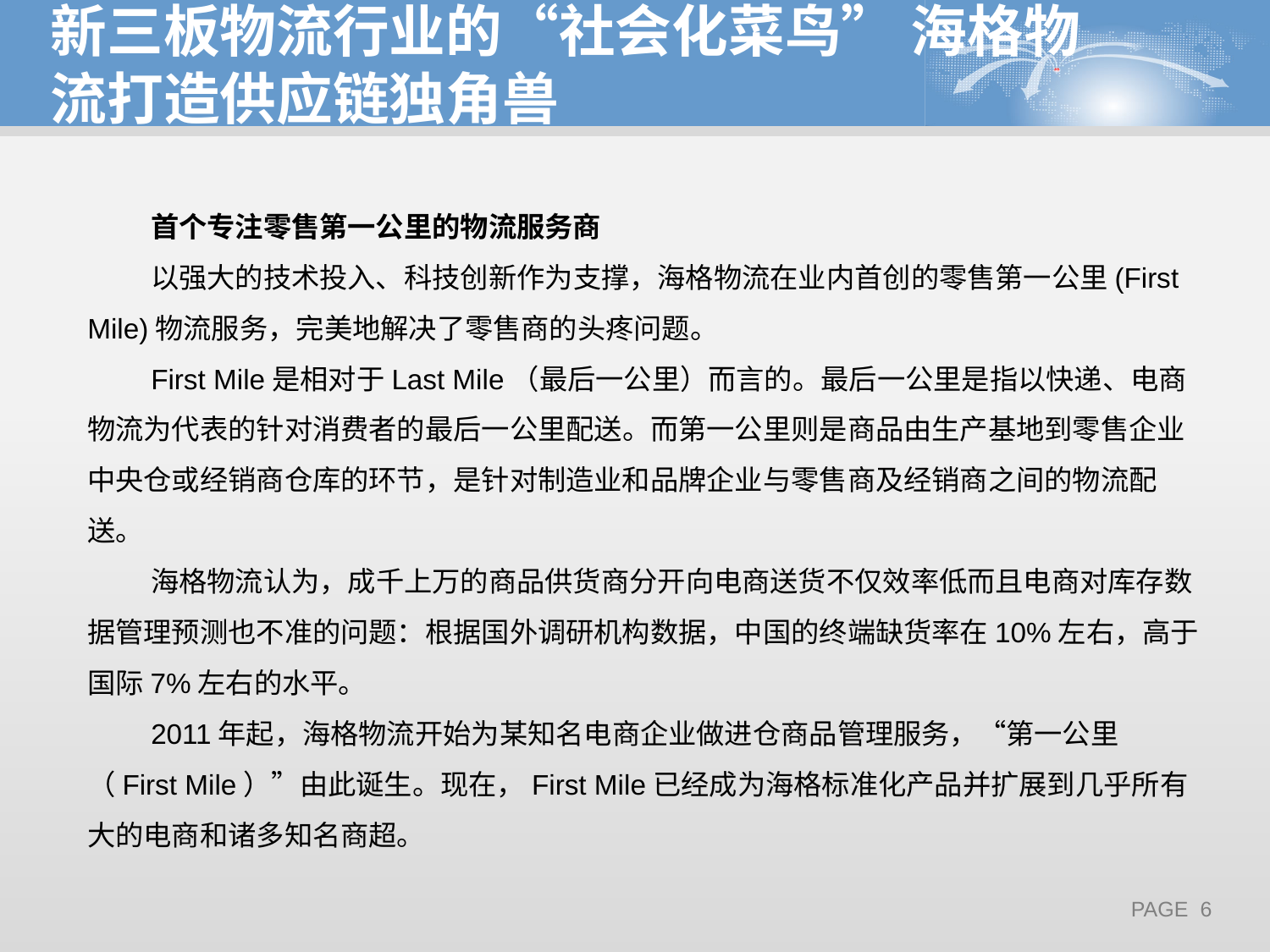

新三板物流行业的“社会化菜鸟” 海格物流打造供应链独角兽
首个专注零售第一公里的物流服务商
以强大的技术投入、科技创新作为支撑，海格物流在业内首创的零售第一公里(First Mile)物流服务，完美地解决了零售商的头疼问题。
First Mile是相对于Last Mile（最后一公里）而言的。最后一公里是指以快递、电商物流为代表的针对消费者的最后一公里配送。而第一公里则是商品由生产基地到零售企业中央仓或经销商仓库的环节，是针对制造业和品牌企业与零售商及经销商之间的物流配送。
海格物流认为，成千上万的商品供货商分开向电商送货不仅效率低而且电商对库存数据管理预测也不准的问题：根据国外调研机构数据，中国的终端缺货率在10%左右，高于国际7%左右的水平。
2011年起，海格物流开始为某知名电商企业做进仓商品管理服务，“第一公里（First Mile）”由此诞生。现在，First Mile已经成为海格标准化产品并扩展到几乎所有大的电商和诸多知名商超。